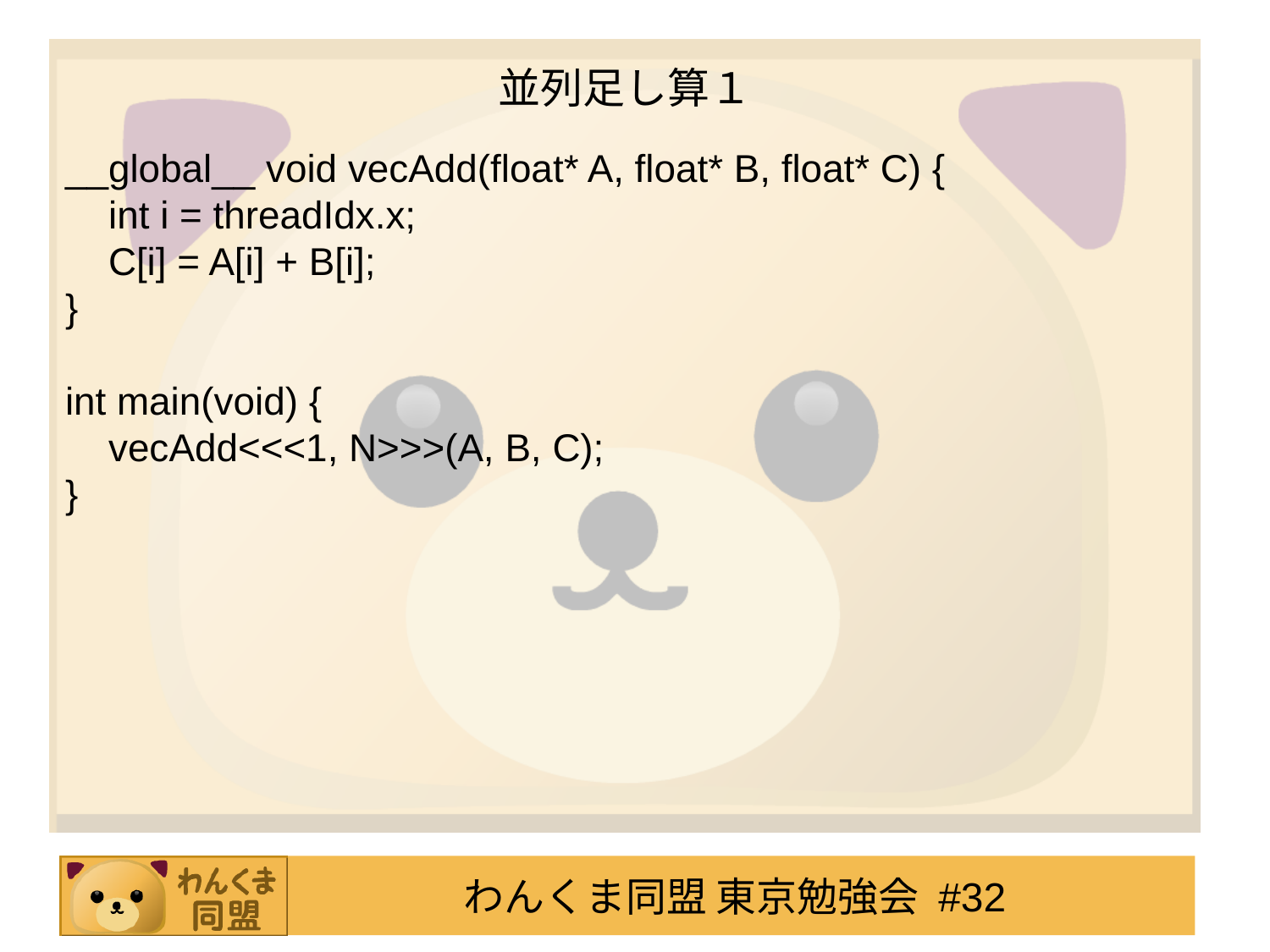

# 並列足し算１
__global__ void vecAdd(float* A, float* B, float* C) {
    int i = threadIdx.x;
    C[i] = A[i] + B[i];
}

int main(void) {
    vecAdd<<<1, N>>>(A, B, C);
}